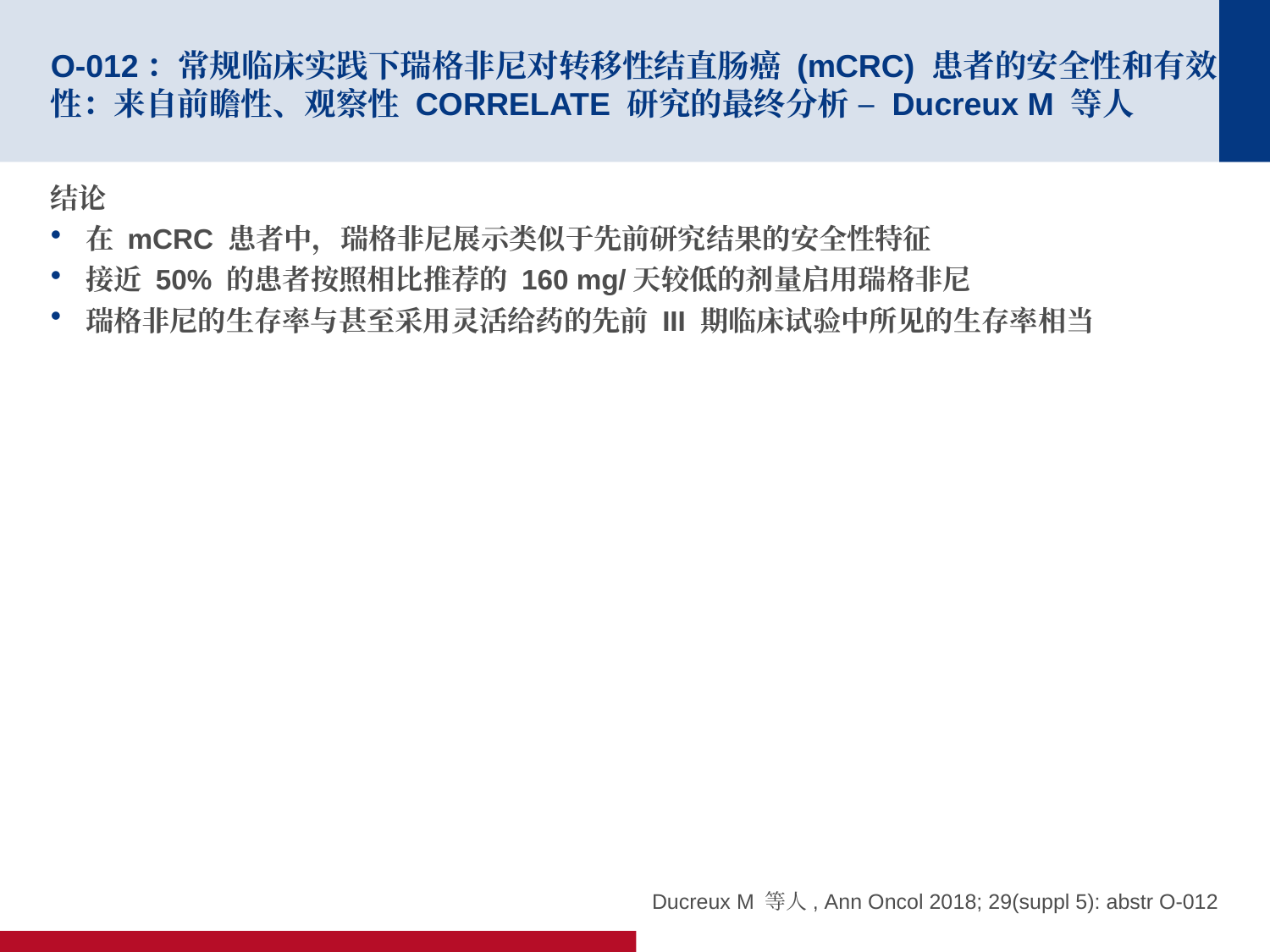

# O-012：常规临床实践下瑞格非尼对转移性结直肠癌 (mCRC) 患者的安全性和有效性：来自前瞻性、观察性 CORRELATE 研究的最终分析 – Ducreux M 等人
结论
在 mCRC 患者中，瑞格非尼展示类似于先前研究结果的安全性特征
接近 50% 的患者按照相比推荐的 160 mg/天较低的剂量启用瑞格非尼
瑞格非尼的生存率与甚至采用灵活给药的先前 III 期临床试验中所见的生存率相当
Ducreux M 等人, Ann Oncol 2018; 29(suppl 5): abstr O-012